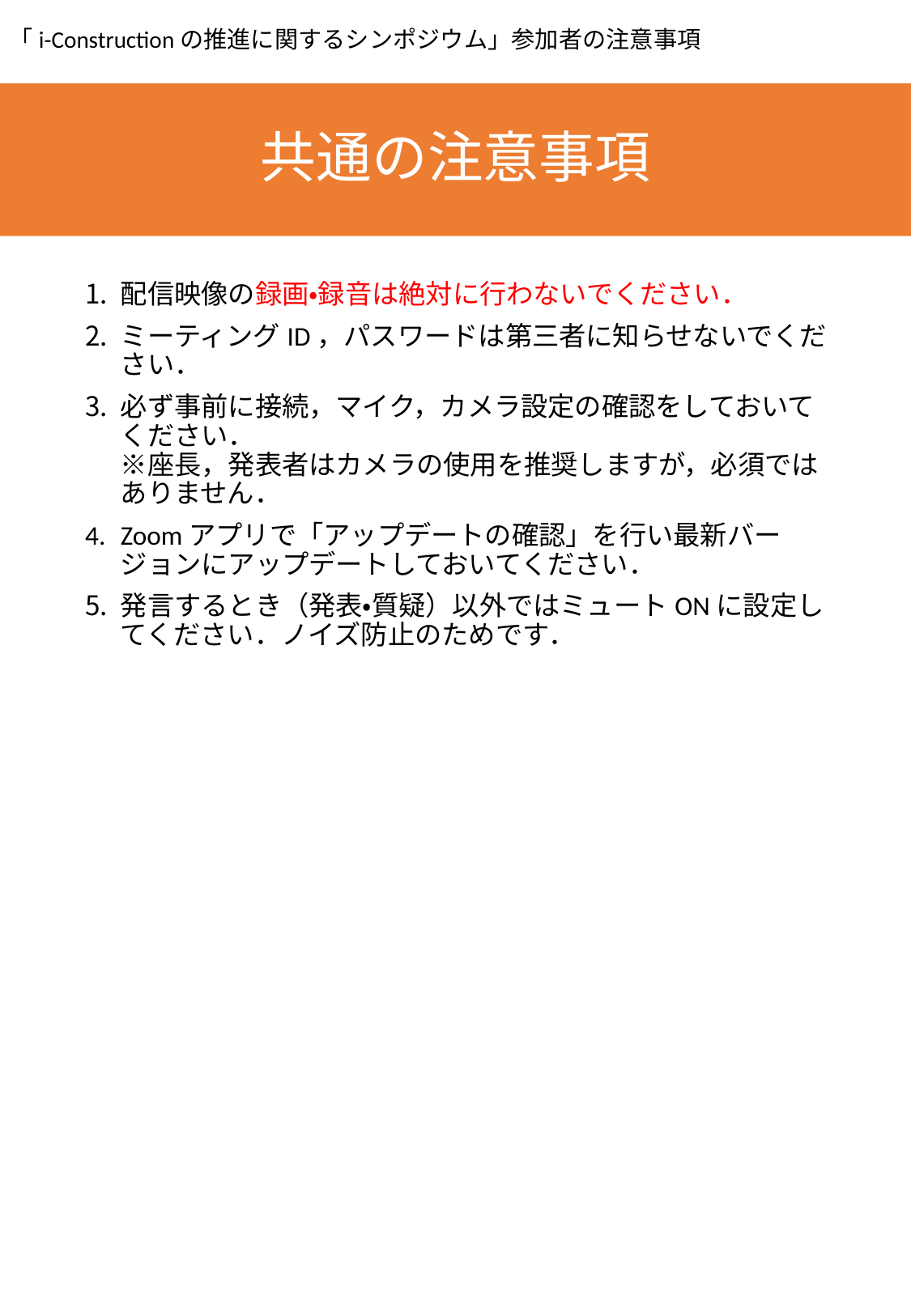

# 共通の注意事項
配信映像の録画・録音は絶対に行わないでください．
ミーティングID，パスワードは第三者に知らせないでください．
必ず事前に接続，マイク，カメラ設定の確認をしておいてください．
※座長，発表者はカメラの使用を推奨しますが，必須ではありません．
Zoomアプリで「アップデートの確認」を行い最新バージョンにアップデートしておいてください．
発言するとき（発表・質疑）以外ではミュートONに設定してください．ノイズ防止のためです．